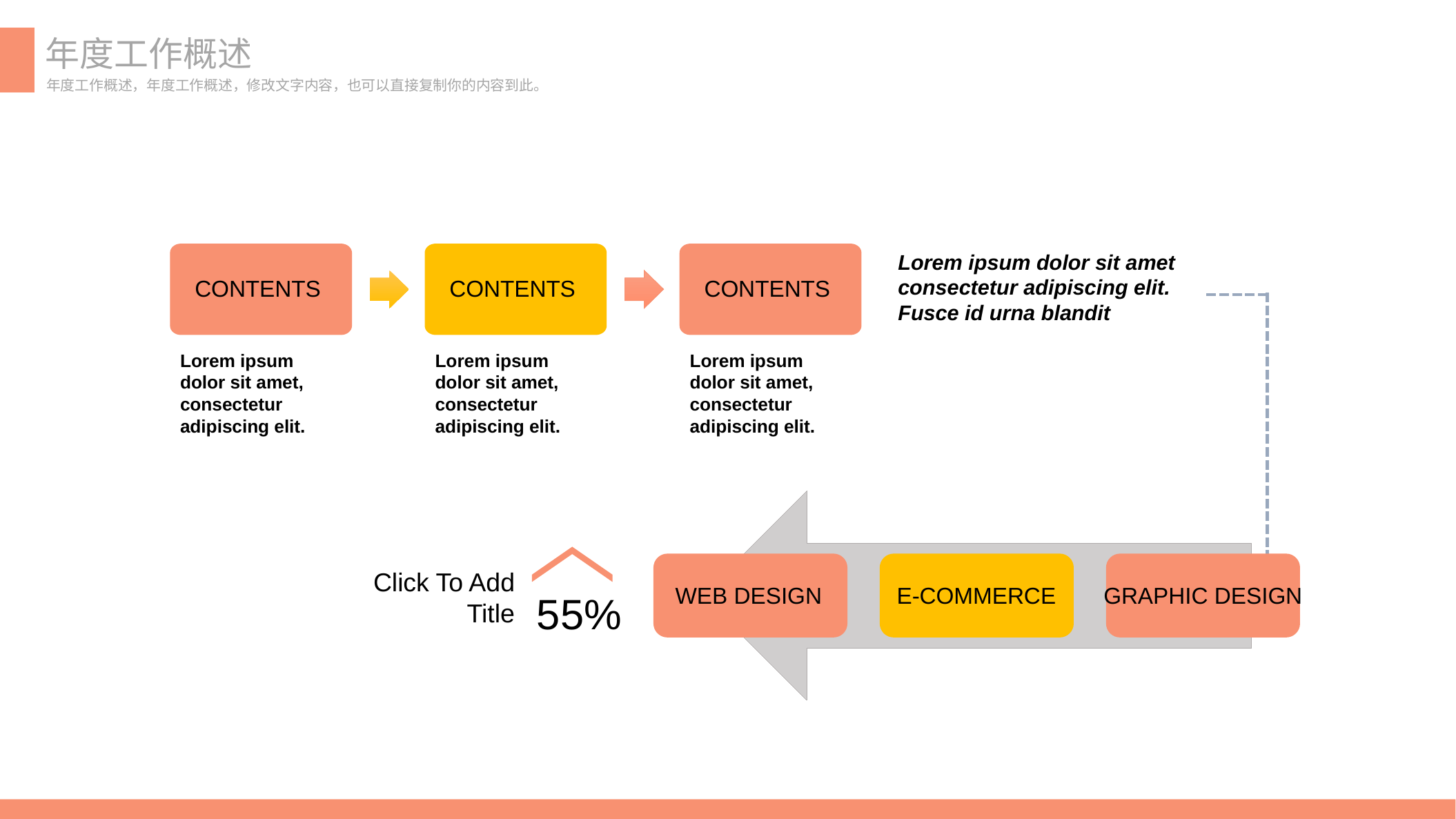

年度工作概述
年度工作概述，年度工作概述，修改文字内容，也可以直接复制你的内容到此。

CONTENTS

CONTENTS

CONTENTS
Lorem ipsum dolor sit amet consectetur adipiscing elit. Fusce id urna blandit

Lorem ipsum dolor sit amet, consectetur adipiscing elit.
Lorem ipsum dolor sit amet, consectetur adipiscing elit.
Lorem ipsum dolor sit amet, consectetur adipiscing elit.

Click To Add
Title
55%

WEB DESIGN

E-COMMERCE

GRAPHIC DESIGN